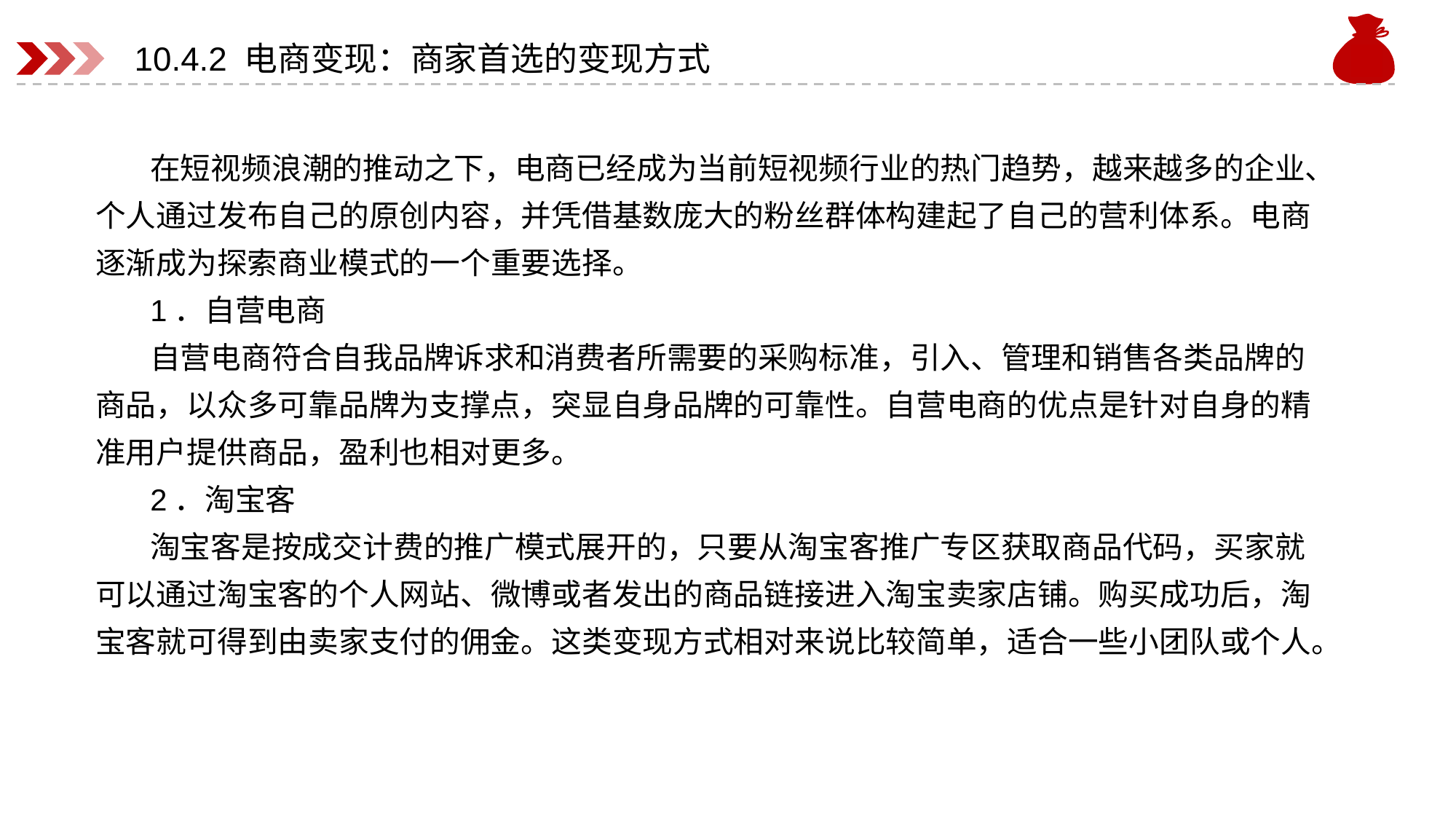

# 10.4.2 电商变现：商家首选的变现方式
35
在短视频浪潮的推动之下，电商已经成为当前短视频行业的热门趋势，越来越多的企业、个人通过发布自己的原创内容，并凭借基数庞大的粉丝群体构建起了自己的营利体系。电商逐渐成为探索商业模式的一个重要选择。
1．自营电商
自营电商符合自我品牌诉求和消费者所需要的采购标准，引入、管理和销售各类品牌的商品，以众多可靠品牌为支撑点，突显自身品牌的可靠性。自营电商的优点是针对自身的精准用户提供商品，盈利也相对更多。
2．淘宝客
淘宝客是按成交计费的推广模式展开的，只要从淘宝客推广专区获取商品代码，买家就可以通过淘宝客的个人网站、微博或者发出的商品链接进入淘宝卖家店铺。购买成功后，淘宝客就可得到由卖家支付的佣金。这类变现方式相对来说比较简单，适合一些小团队或个人。